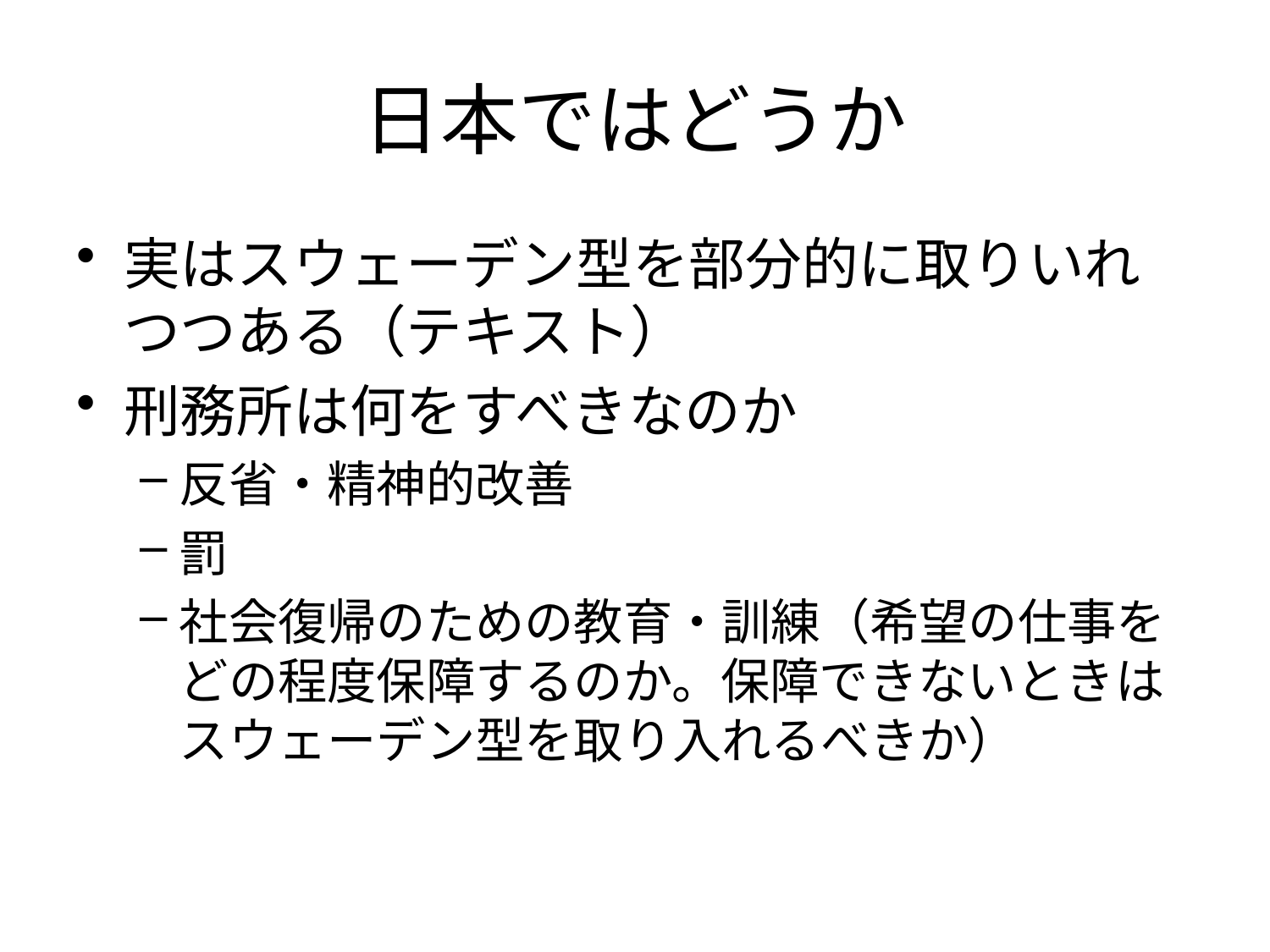

# 日本ではどうか
実はスウェーデン型を部分的に取りいれつつある（テキスト）
刑務所は何をすべきなのか
反省・精神的改善
罰
社会復帰のための教育・訓練（希望の仕事をどの程度保障するのか。保障できないときはスウェーデン型を取り入れるべきか）